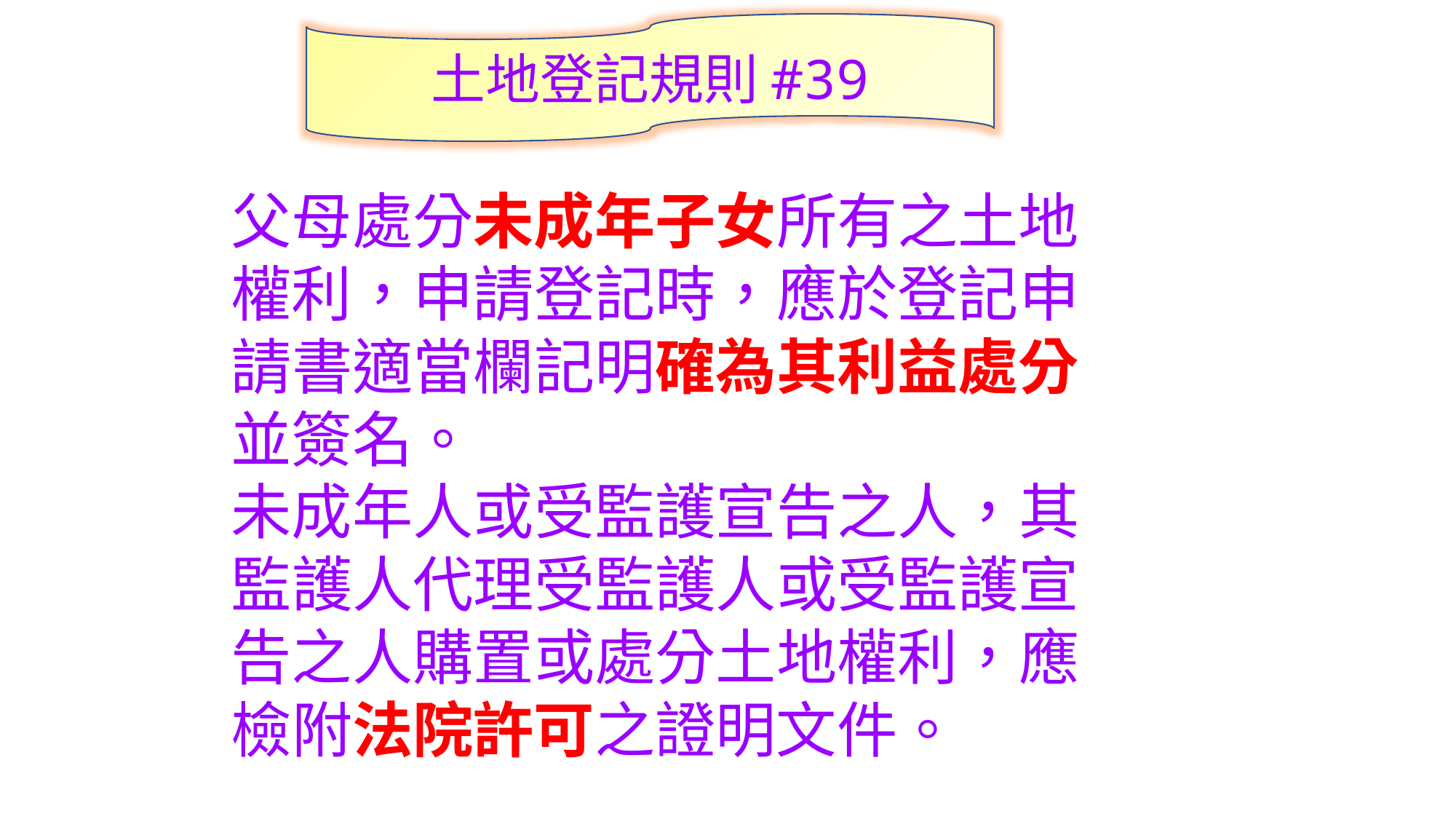

土地登記規則#39

父母處分未成年子女所有之土地權利，申請登記時，應於登記申請書適當欄記明確為其利益處分並簽名。
未成年人或受監護宣告之人，其監護人代理受監護人或受監護宣告之人購置或處分土地權利，應檢附法院許可之證明文件。